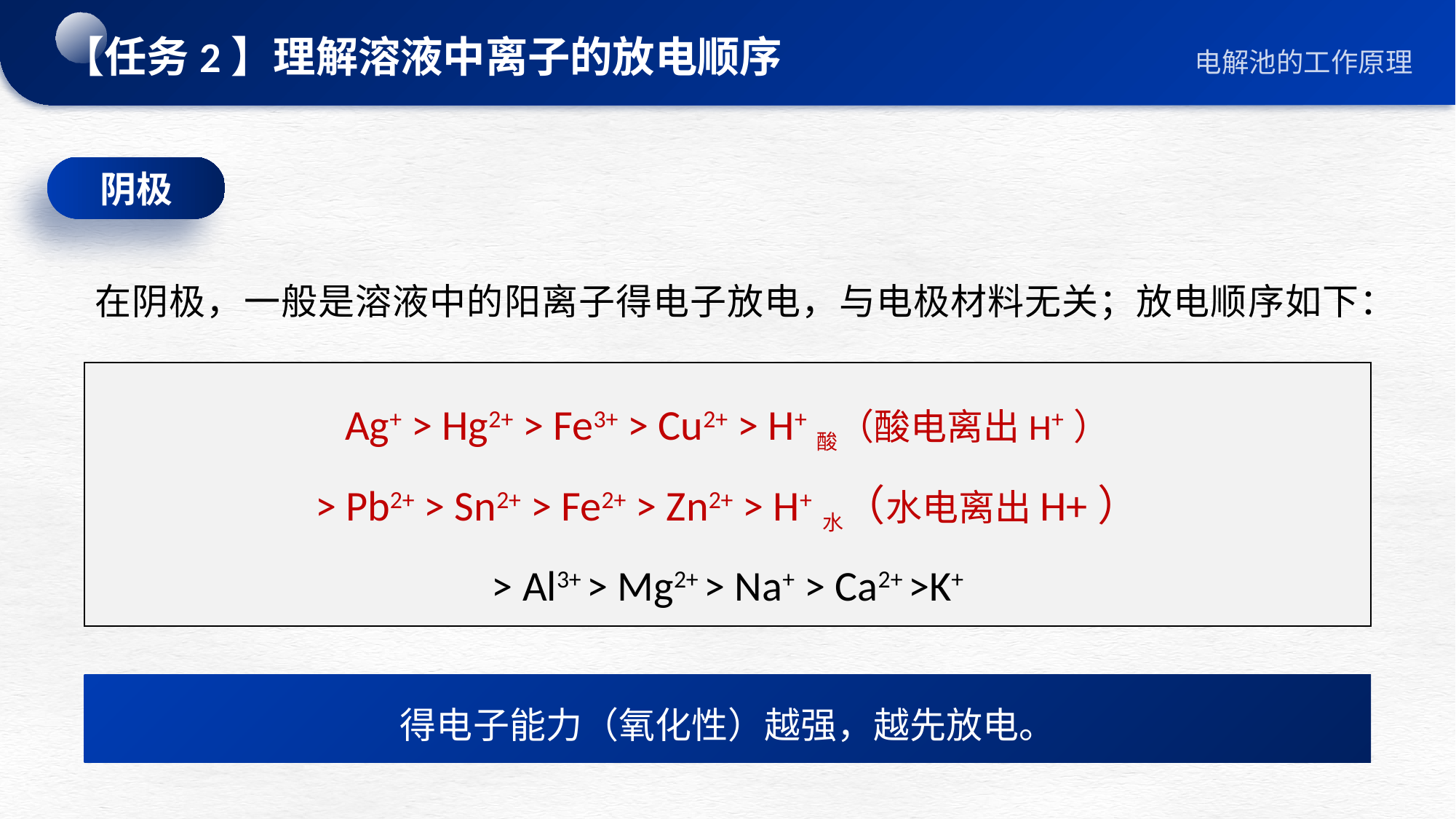

【任务2】理解溶液中离子的放电顺序
阴极
在阴极，一般是溶液中的阳离子得电子放电，与电极材料无关；放电顺序如下：

Ag+ > Hg2+ > Fe3+ > Cu2+ > H+酸（酸电离出H+）
> Pb2+ > Sn2+ > Fe2+ > Zn2+ > H+水（水电离出H+）
> Al3+ > Mg2+ > Na+ > Ca2+ >K+
得电子能力（氧化性）越强，越先放电。